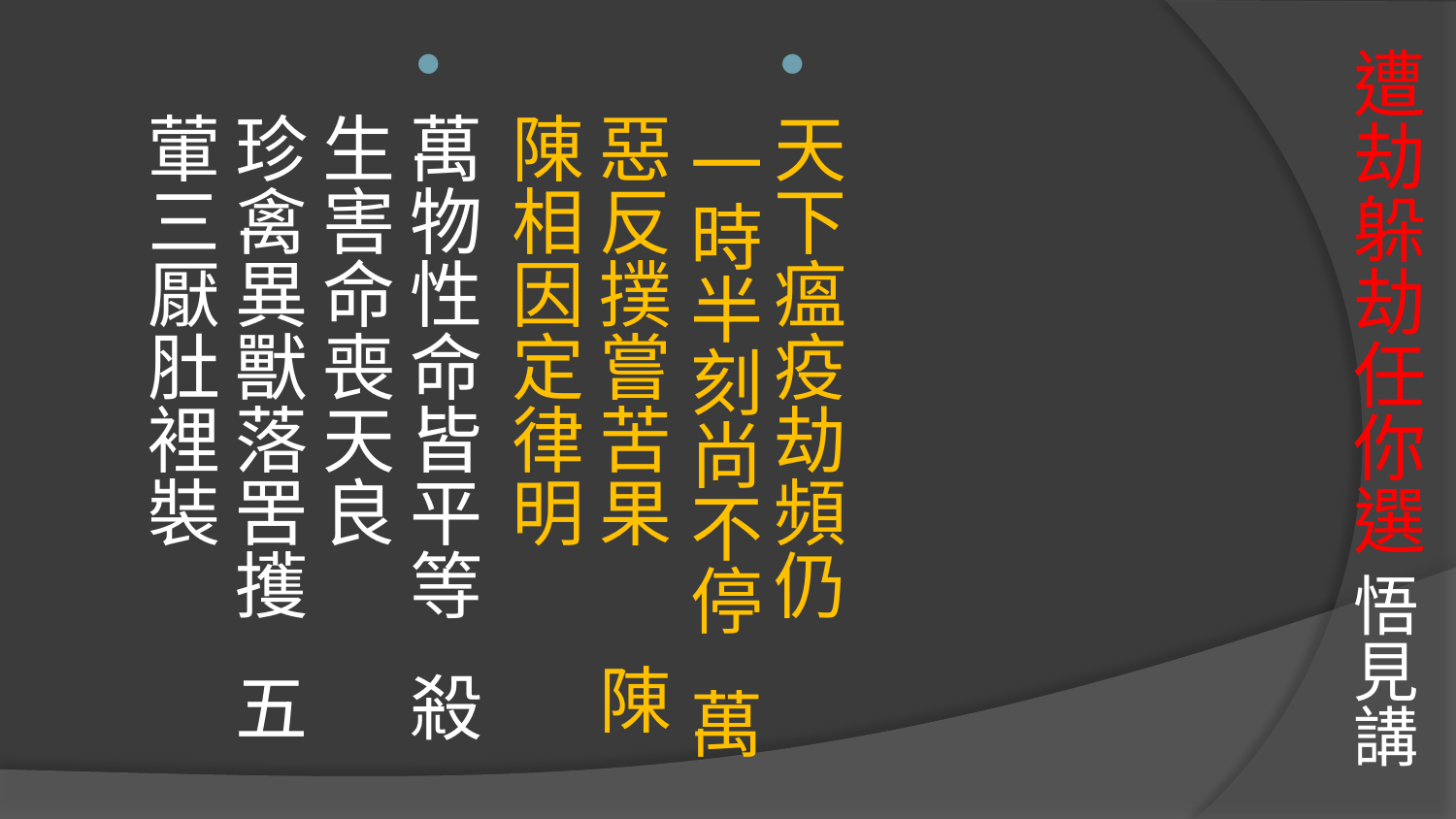

# 遭劫躲劫任你選 悟見講
天下瘟疫劫頻仍           一時半刻尚不停   萬惡反撲嘗苦果       陳陳相因定律明
萬物性命皆平等   殺生害命喪天良
珍禽異獸落罟擭   五葷三厭肚裡裝